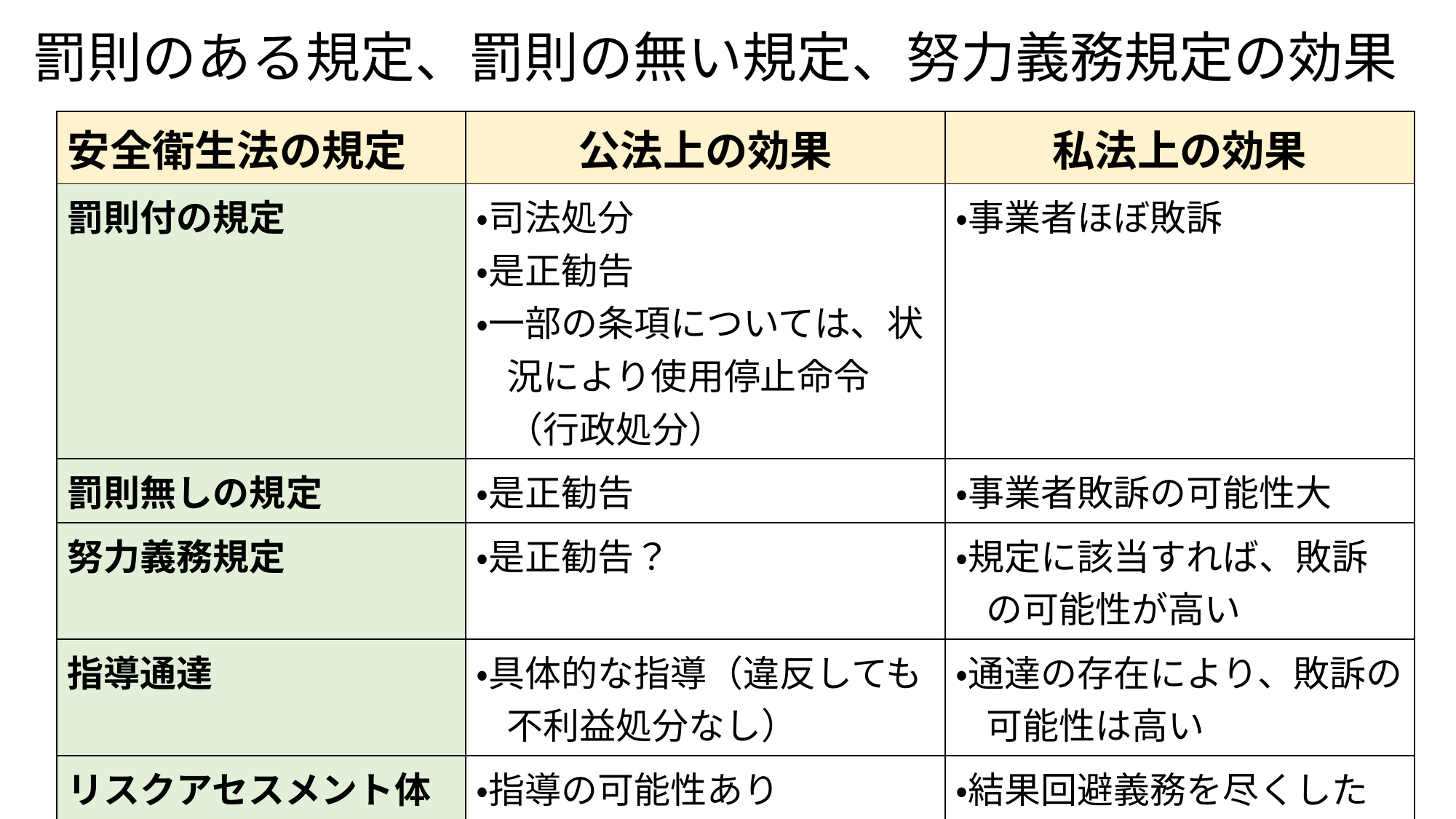

# 罰則のある規定、罰則の無い規定、努力義務規定の効果
| 安全衛生法の規定 | 公法上の効果 | 私法上の効果 |
| --- | --- | --- |
| 罰則付の規定 | ・司法処分 ・是正勧告 ・一部の条項については、状況により使用停止命令（行政処分） | ・事業者ほぼ敗訴 |
| 罰則無しの規定 | ・是正勧告 | ・事業者敗訴の可能性大 |
| 努力義務規定 | ・是正勧告？ | ・規定に該当すれば、敗訴の可能性が高い |
| 指導通達 | ・具体的な指導（違反しても不利益処分なし） | ・通達の存在により、敗訴の可能性は高い |
| リスクアセスメント体制に不備 | ・指導の可能性あり | ・結果回避義務を尽くしたことを立証しない限り、敗訴の可能性が高い |